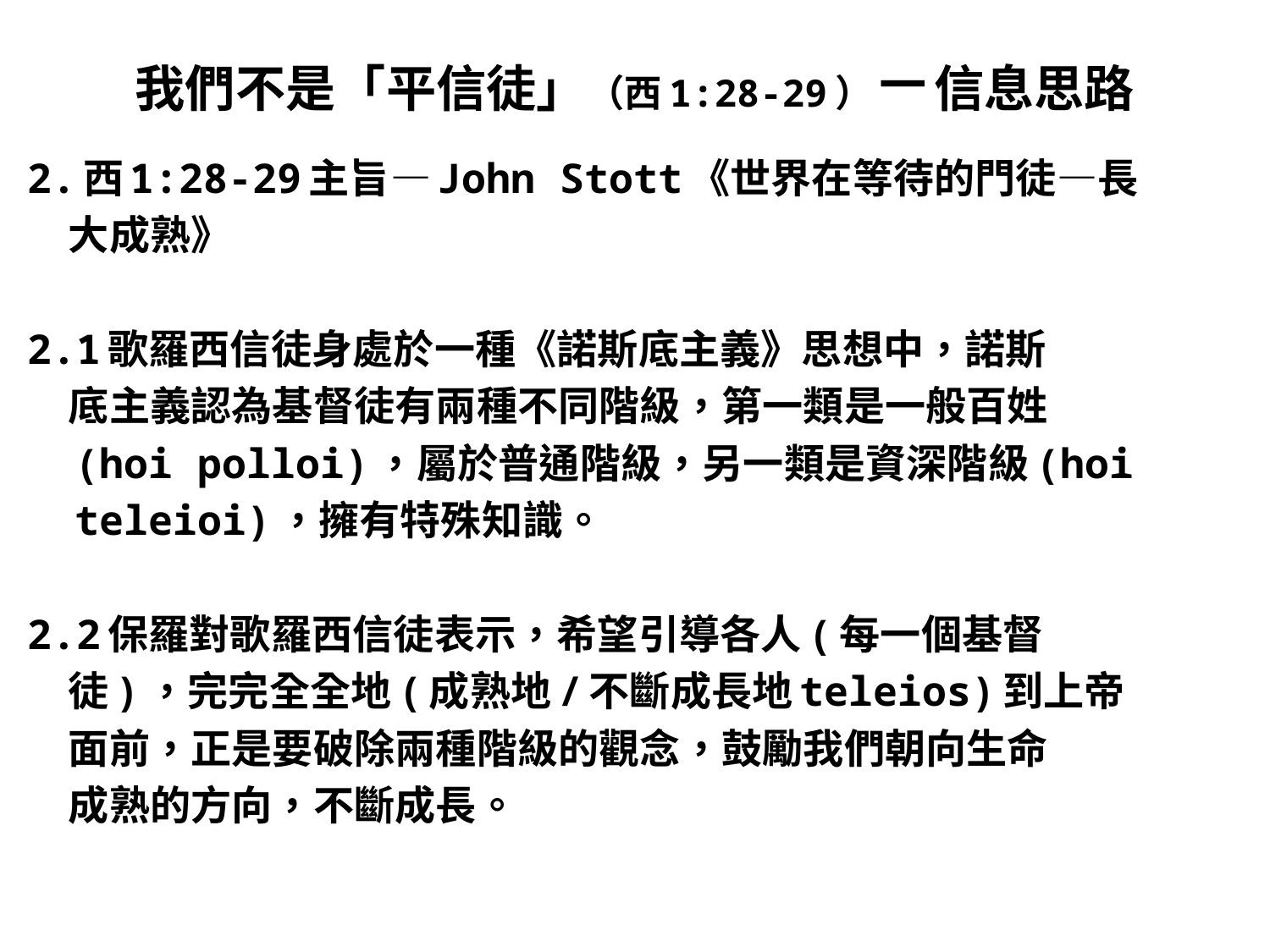

# 我們不是「平信徒」（西1:28-29）－信息思路
2.西1:28-29主旨—John Stott《世界在等待的門徒—長
　大成熟》

2.1歌羅西信徒身處於一種《諾斯底主義》思想中，諾斯
　底主義認為基督徒有兩種不同階級，第一類是一般百姓
　(hoi polloi)，屬於普通階級，另一類是資深階級(hoi
　teleioi)，擁有特殊知識。

2.2保羅對歌羅西信徒表示，希望引導各人(每一個基督
　徒)，完完全全地(成熟地/不斷成長地teleios)到上帝
　面前，正是要破除兩種階級的觀念，鼓勵我們朝向生命
　成熟的方向，不斷成長。